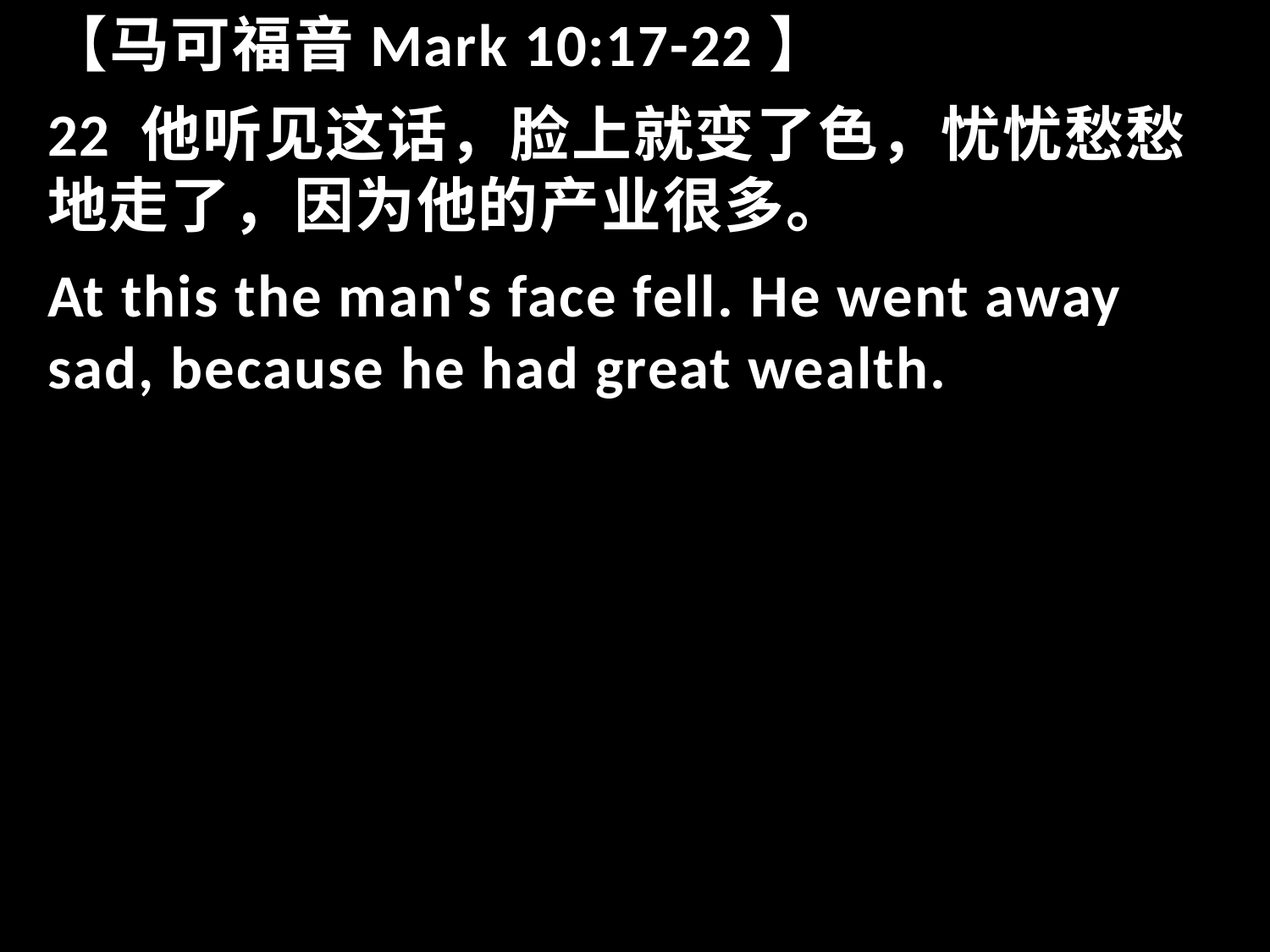

【马可福音Mark 10:17-22】
22 他听见这话，脸上就变了色，忧忧愁愁地走了，因为他的产业很多。
At this the man's face fell. He went away sad, because he had great wealth.